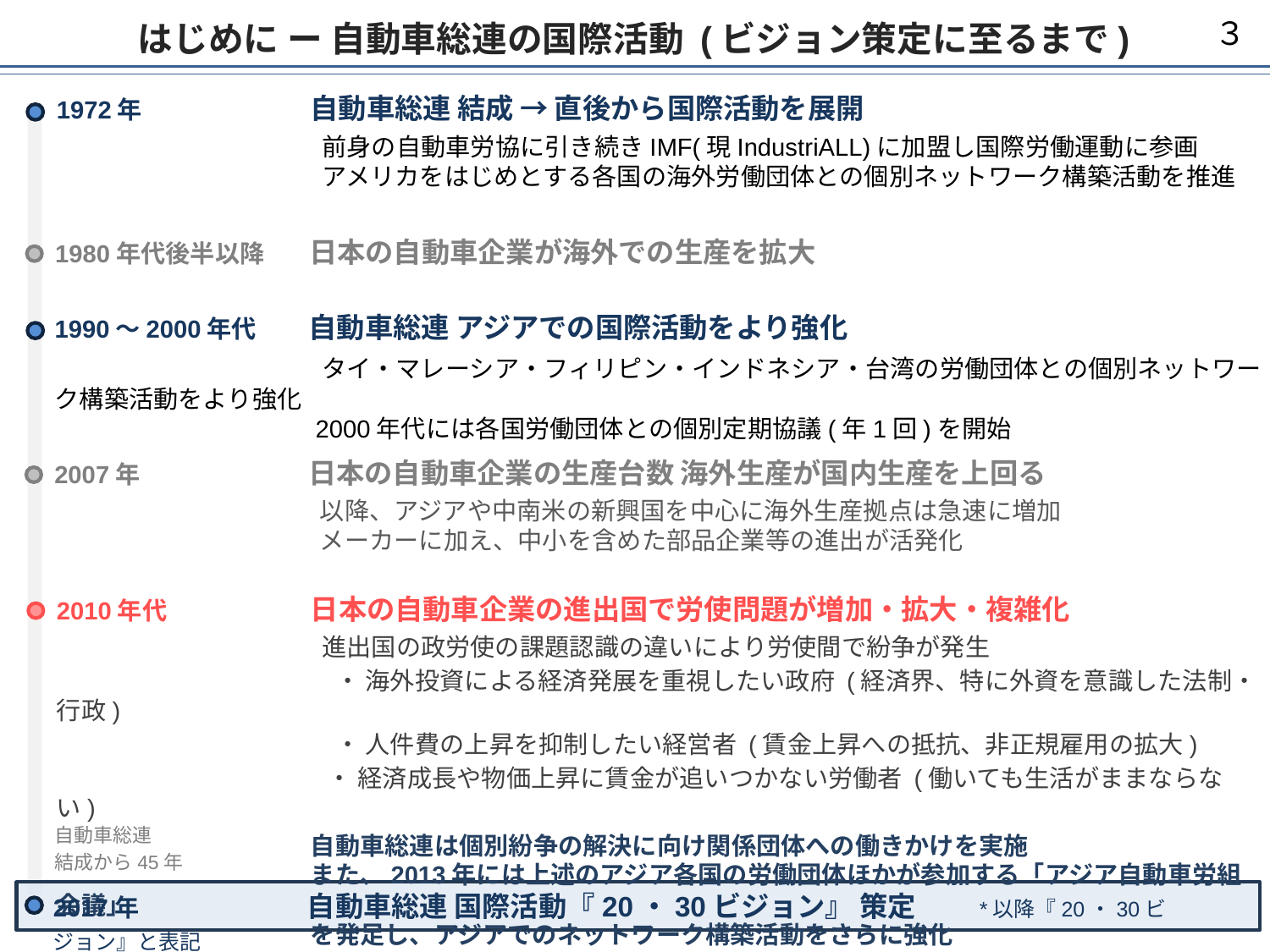

３

はじめに ー 自動車総連の国際活動 (ビジョン策定に至るまで)
1972年		自動車総連 結成 → 直後から国際活動を展開

	 	 前身の自動車労協に引き続きIMF(現IndustriALL)に加盟し国際労働運動に参画
		 アメリカをはじめとする各国の海外労働団体との個別ネットワーク構築活動を推進

1980年代後半以降	日本の自動車企業が海外での生産を拡大

1990～2000年代	自動車総連 アジアでの国際活動をより強化

		 タイ・マレーシア・フィリピン・インドネシア・台湾の労働団体との個別ネットワーク構築活動をより強化
		 2000年代には各国労働団体との個別定期協議(年1回)を開始

2007年		日本の自動車企業の生産台数 海外生産が国内生産を上回る

		 以降、アジアや中南米の新興国を中心に海外生産拠点は急速に増加
		 メーカーに加え、中小を含めた部品企業等の進出が活発化

2010年代		日本の自動車企業の進出国で労使問題が増加・拡大・複雑化

		 進出国の政労使の課題認識の違いにより労使間で紛争が発生

		　・ 海外投資による経済発展を重視したい政府 (経済界、特に外資を意識した法制・行政)

		　・ 人件費の上昇を抑制したい経営者 (賃金上昇への抵抗、非正規雇用の拡大)

		  ・ 経済成長や物価上昇に賃金が追いつかない労働者 (働いても生活がままならない)

		自動車総連は個別紛争の解決に向け関係団体への働きかけを実施
		また、2013年には上述のアジア各国の労働団体ほかが参加する「アジア自動車労組会議」
		を発足し、アジアでのネットワーク構築活動をさらに強化

自動車総連

結成から45年

2017年		自動車総連 国際活動『20・30ビジョン』 策定　　*以降『20・30ビジョン』と表記